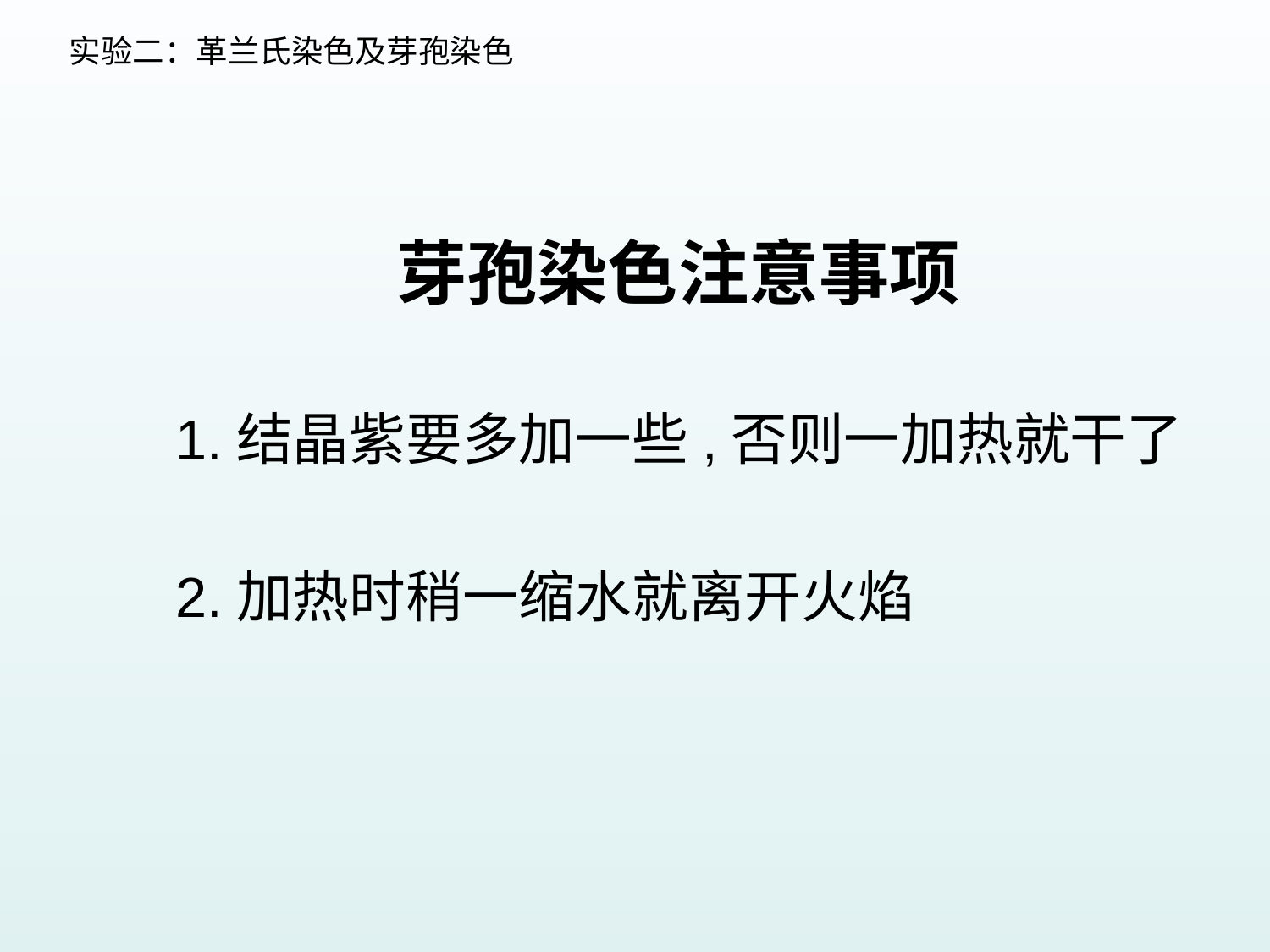

实验二：革兰氏染色及芽孢染色
芽孢染色注意事项

1.结晶紫要多加一些,否则一加热就干了

2.加热时稍一缩水就离开火焰